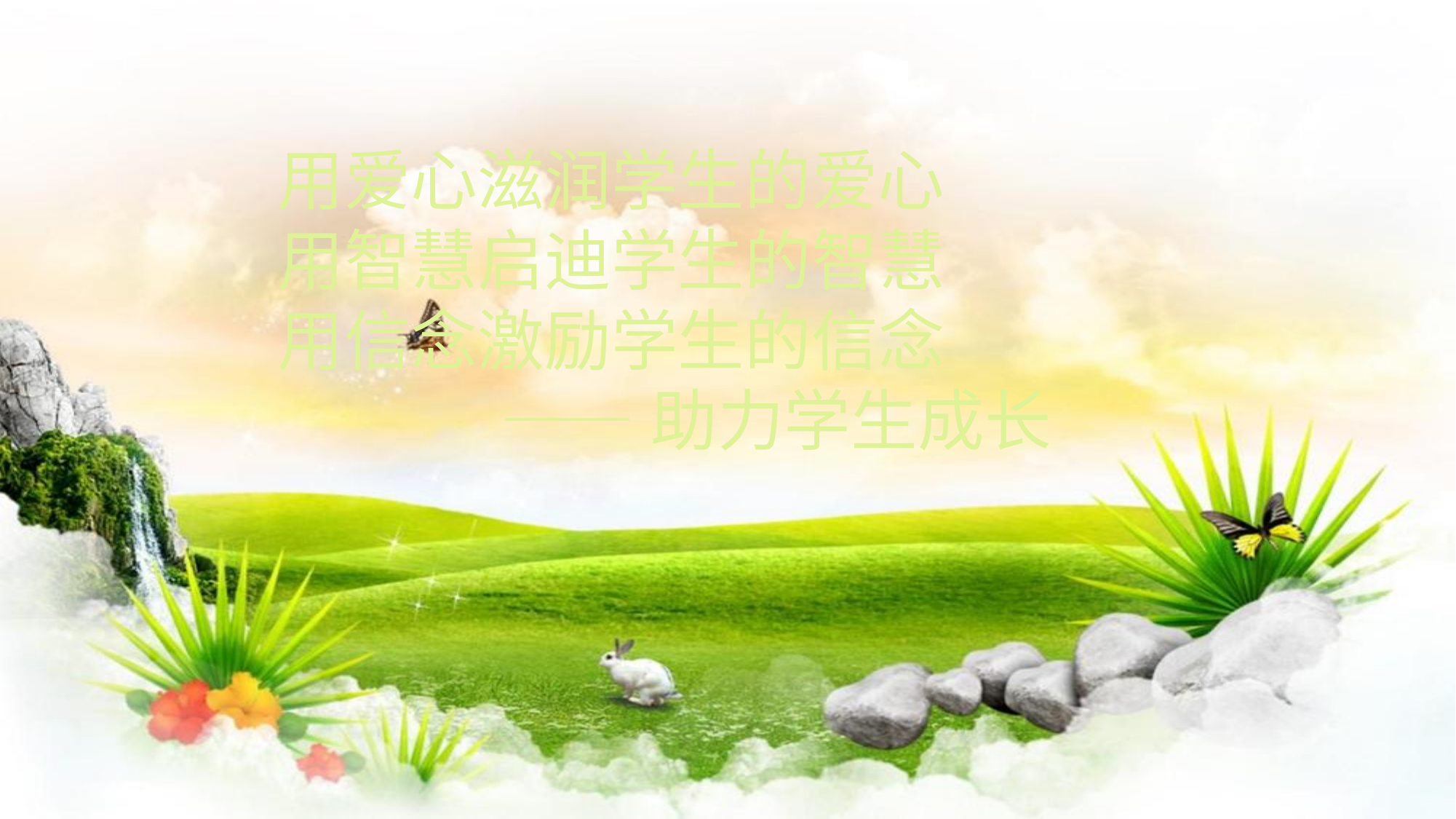

用爱心滋润学生的爱心
用智慧启迪学生的智慧
用信念激励学生的信念
               ——助力学生成长